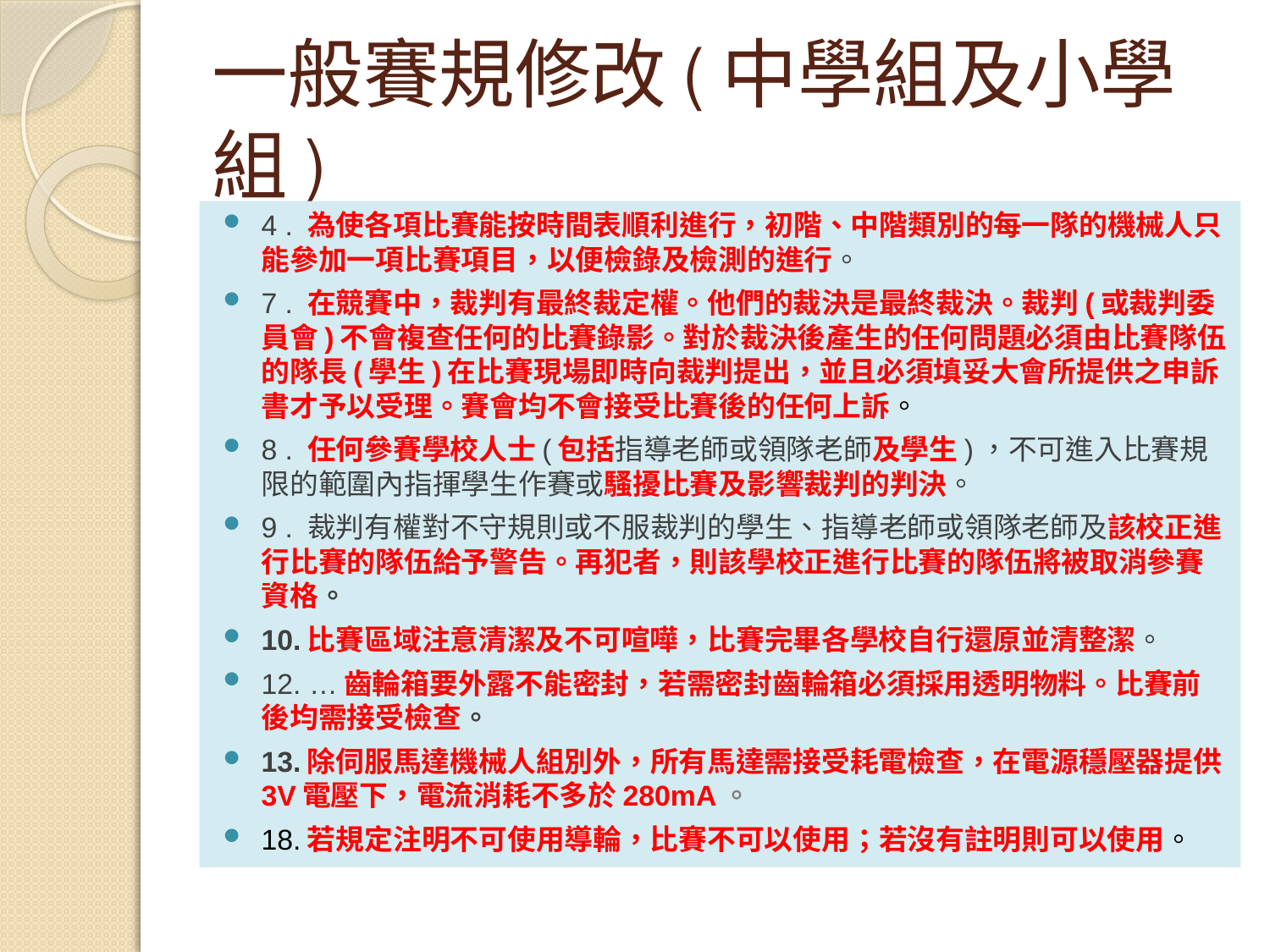

# 一般賽規修改(中學組及小學組)
4 . 為使各項比賽能按時間表順利進行，初階、中階類別的每一隊的機械人只能參加一項比賽項目，以便檢錄及檢測的進行。
7 . 在競賽中，裁判有最終裁定權。他們的裁決是最終裁決。裁判(或裁判委員會)不會複查任何的比賽錄影。對於裁決後產生的任何問題必須由比賽隊伍的隊長(學生)在比賽現場即時向裁判提出，並且必須填妥大會所提供之申訴書才予以受理。賽會均不會接受比賽後的任何上訴。
8 . 任何參賽學校人士(包括指導老師或領隊老師及學生)，不可進入比賽規限的範圍內指揮學生作賽或騷擾比賽及影響裁判的判決。
9 . 裁判有權對不守規則或不服裁判的學生、指導老師或領隊老師及該校正進行比賽的隊伍給予警告。再犯者，則該學校正進行比賽的隊伍將被取消參賽資格。
10.比賽區域注意清潔及不可喧嘩，比賽完畢各學校自行還原並清整潔。
12. …齒輪箱要外露不能密封，若需密封齒輪箱必須採用透明物料。比賽前後均需接受檢查。
13.除伺服馬達機械人組別外，所有馬達需接受耗電檢查，在電源穩壓器提供3V電壓下，電流消耗不多於280mA。
18.若規定注明不可使用導輪，比賽不可以使用；若沒有註明則可以使用。